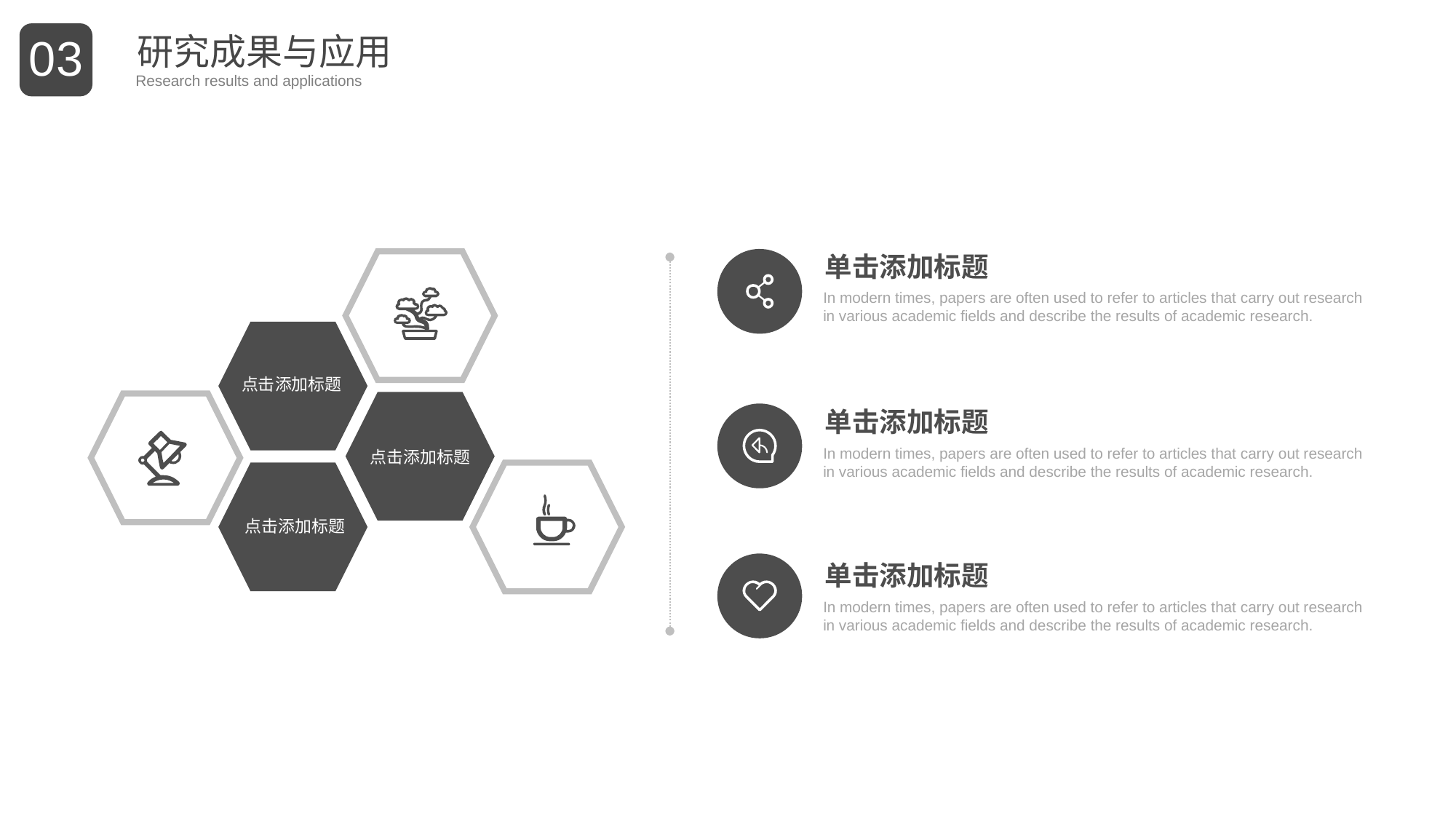

03

研究成果与应用
Research results and applications
单击添加标题
In modern times, papers are often used to refer to articles that carry out research in various academic fields and describe the results of academic research.

点击添加标题

单击添加标题
In modern times, papers are often used to refer to articles that carry out research in various academic fields and describe the results of academic research.

点击添加标题

点击添加标题
单击添加标题
In modern times, papers are often used to refer to articles that carry out research in various academic fields and describe the results of academic research.